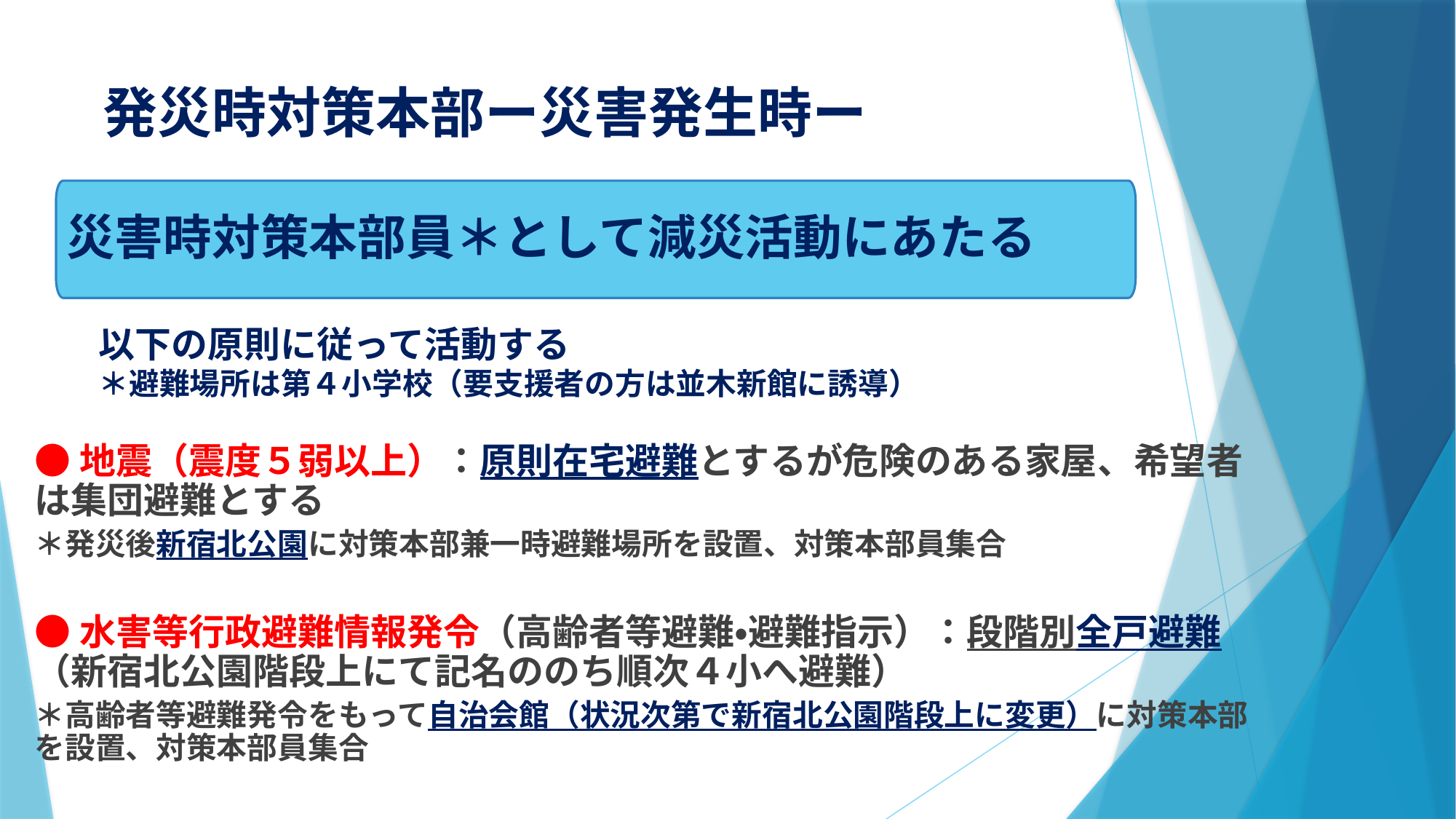

# 発災時対策本部ー災害発生時ー
災害時対策本部員＊として減災活動にあたる
以下の原則に従って活動する
＊避難場所は第４小学校（要支援者の方は並木新館に誘導）

●地震（震度５弱以上）：原則在宅避難とするが危険のある家屋、希望者は集団避難とする
＊発災後新宿北公園に対策本部兼一時避難場所を設置、対策本部員集合

●水害等行政避難情報発令（高齢者等避難・避難指示）：段階別全戸避難（新宿北公園階段上にて記名ののち順次４小へ避難）
＊高齢者等避難発令をもって自治会館（状況次第で新宿北公園階段上に変更）に対策本部を設置、対策本部員集合